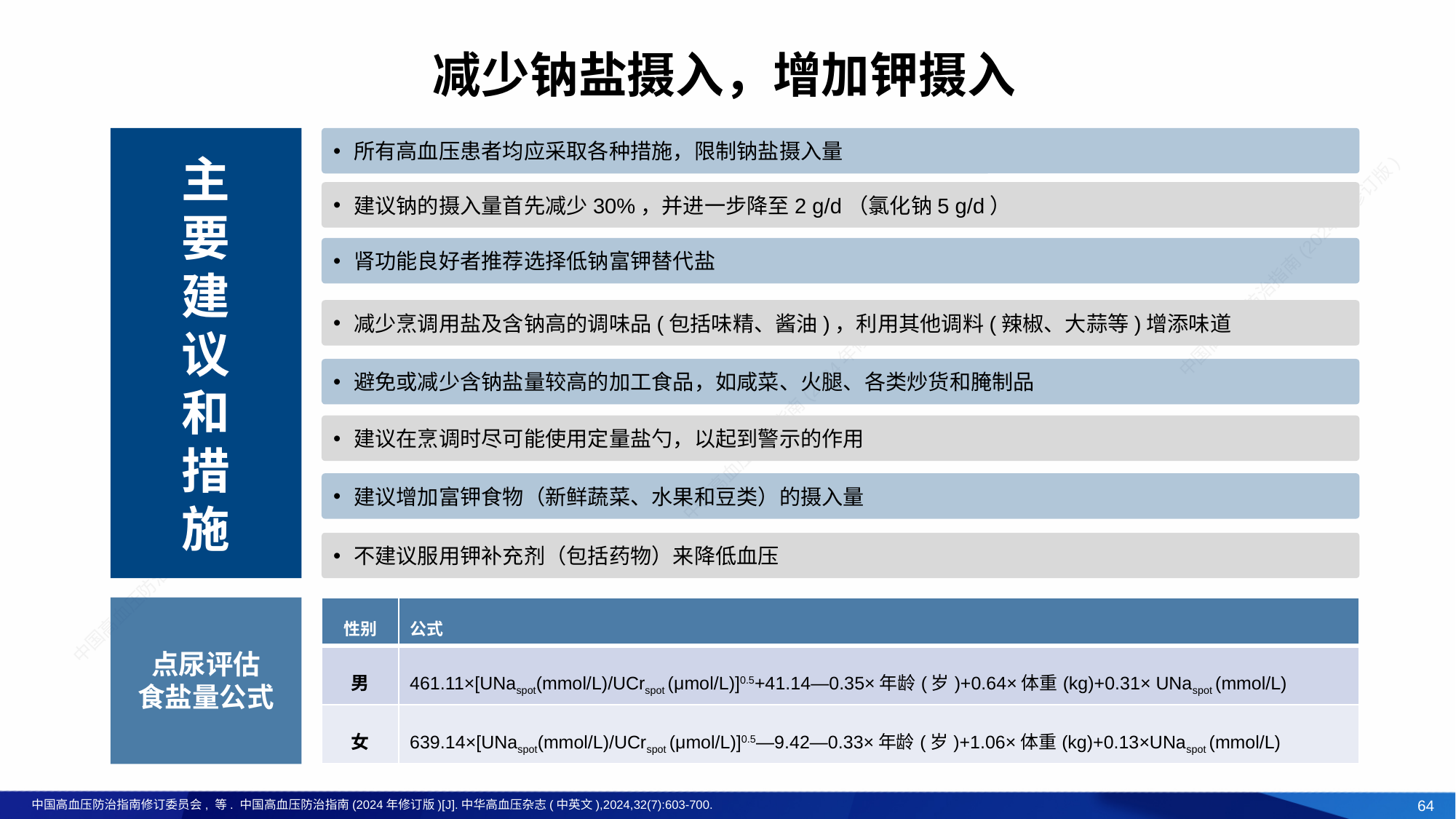

减少钠盐摄入，增加钾摄入
所有高血压患者均应采取各种措施，限制钠盐摄入量
主
要
建
议
和
措
施
建议钠的摄入量首先减少30%，并进一步降至2 g/d（氯化钠5 g/d）
肾功能良好者推荐选择低钠富钾替代盐
减少烹调用盐及含钠高的调味品(包括味精、酱油)，利用其他调料(辣椒、大蒜等)增添味道
避免或减少含钠盐量较高的加工食品，如咸菜、火腿、各类炒货和腌制品
建议在烹调时尽可能使用定量盐勺，以起到警示的作用
建议增加富钾食物（新鲜蔬菜、水果和豆类）的摄入量
不建议服用钾补充剂（包括药物）来降低血压
| 性别 | 公式 |
| --- | --- |
| 男 | 461.11×[UNaspot(mmol/L)/UCrspot (μmol/L)]0.5+41.14—0.35×年龄(岁)+0.64×体重(kg)+0.31× UNaspot (mmol/L) |
| 女 | 639.14×[UNaspot(mmol/L)/UCrspot (μmol/L)]0.5—9.42—0.33×年龄(岁)+1.06×体重(kg)+0.13×UNaspot (mmol/L) |

点尿评估
食盐量公式